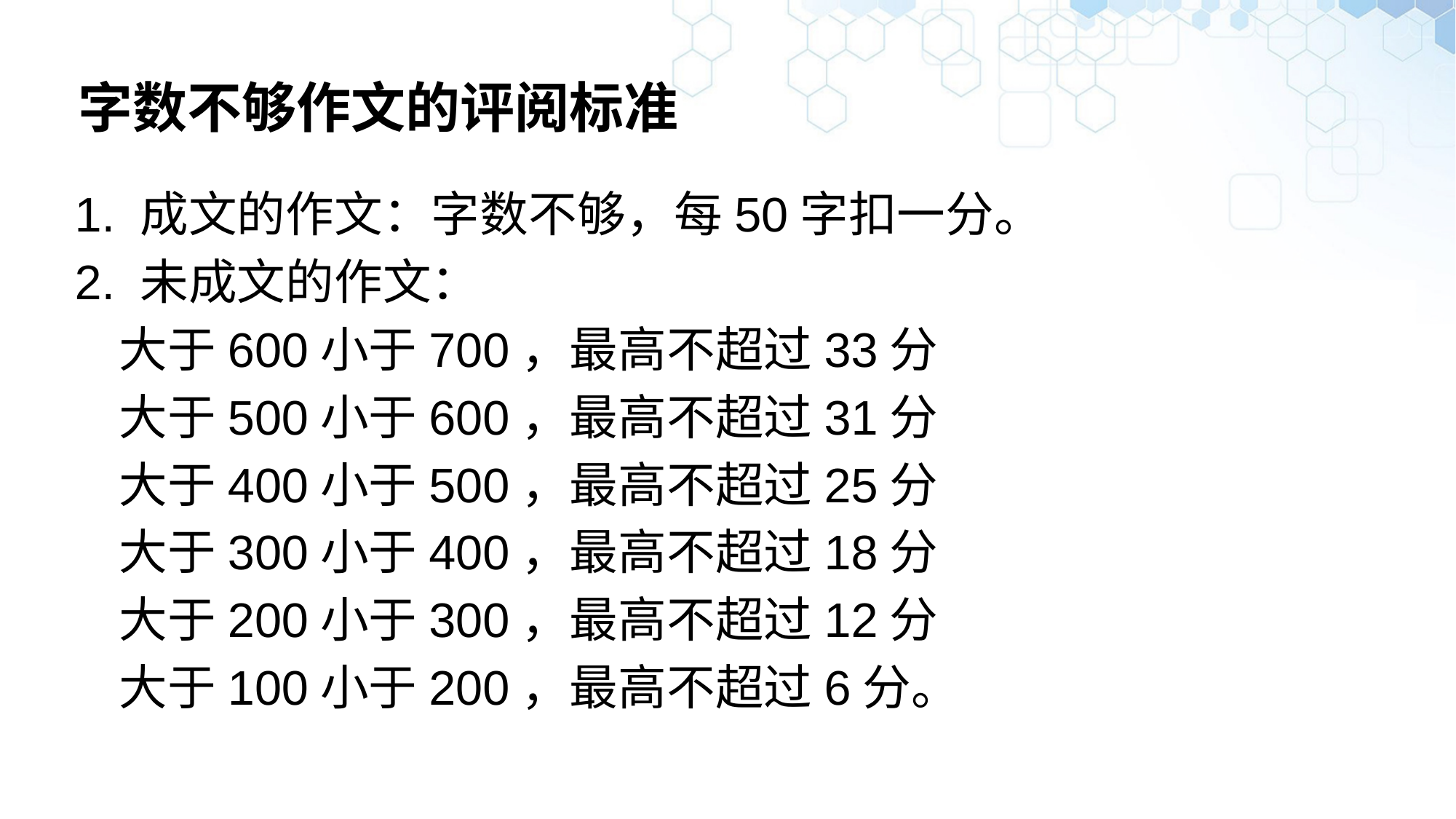

# 字数不够作文的评阅标准
1. 成文的作文：字数不够，每50字扣一分。
2. 未成文的作文：
   大于600小于700，最高不超过33分
   大于500小于600，最高不超过31分
   大于400小于500，最高不超过25分
   大于300小于400，最高不超过18分
   大于200小于300，最高不超过12分
   大于100小于200，最高不超过6分。